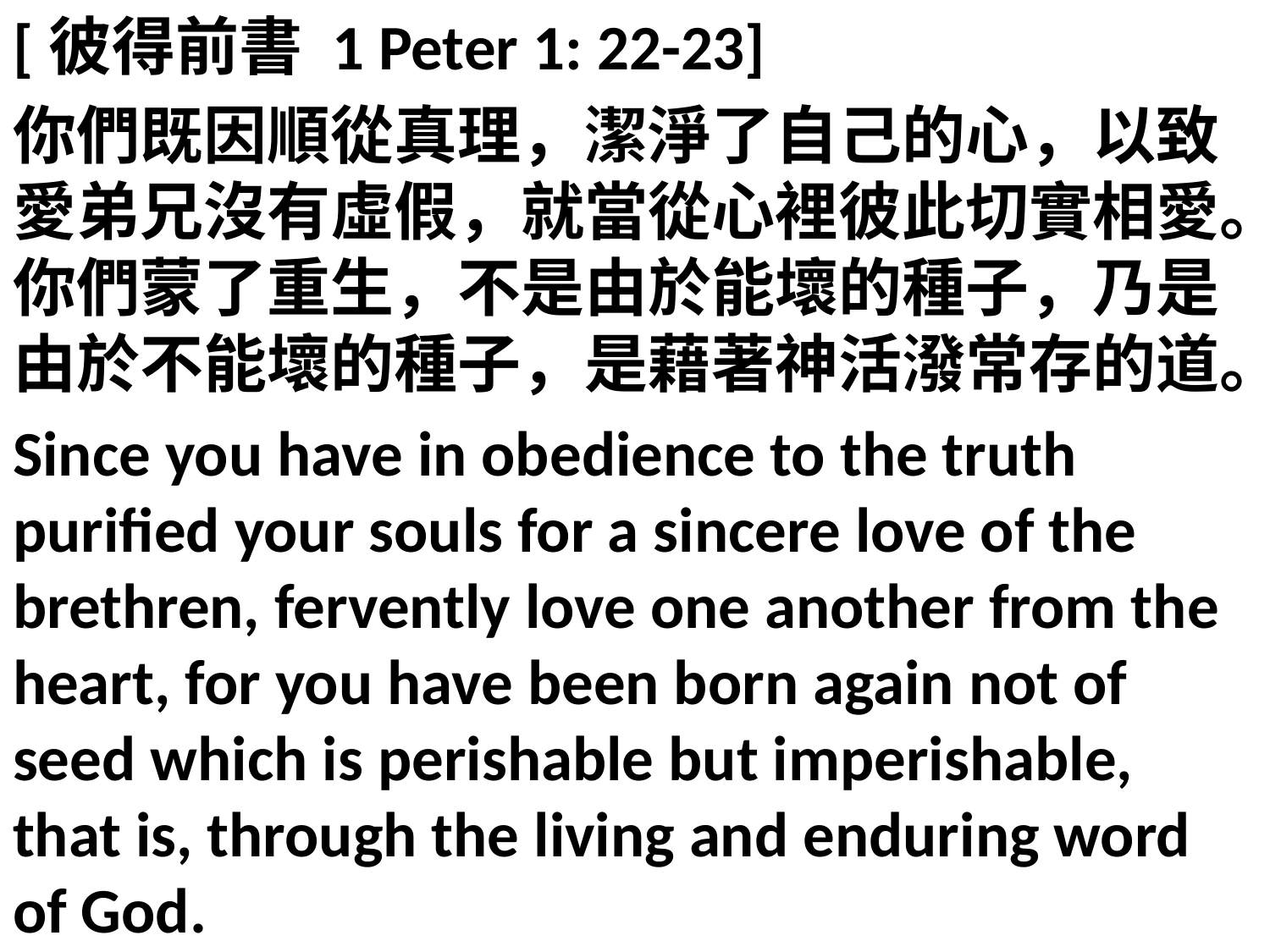

[彼得前書 1 Peter 1: 22-23]
你們既因順從真理，潔淨了自己的心，以致愛弟兄沒有虛假，就當從心裡彼此切實相愛。你們蒙了重生，不是由於能壞的種子，乃是由於不能壞的種子，是藉著神活潑常存的道。
Since you have in obedience to the truth purified your souls for a sincere love of the brethren, fervently love one another from the heart, for you have been born again not of seed which is perishable but imperishable, that is, through the living and enduring word of God.